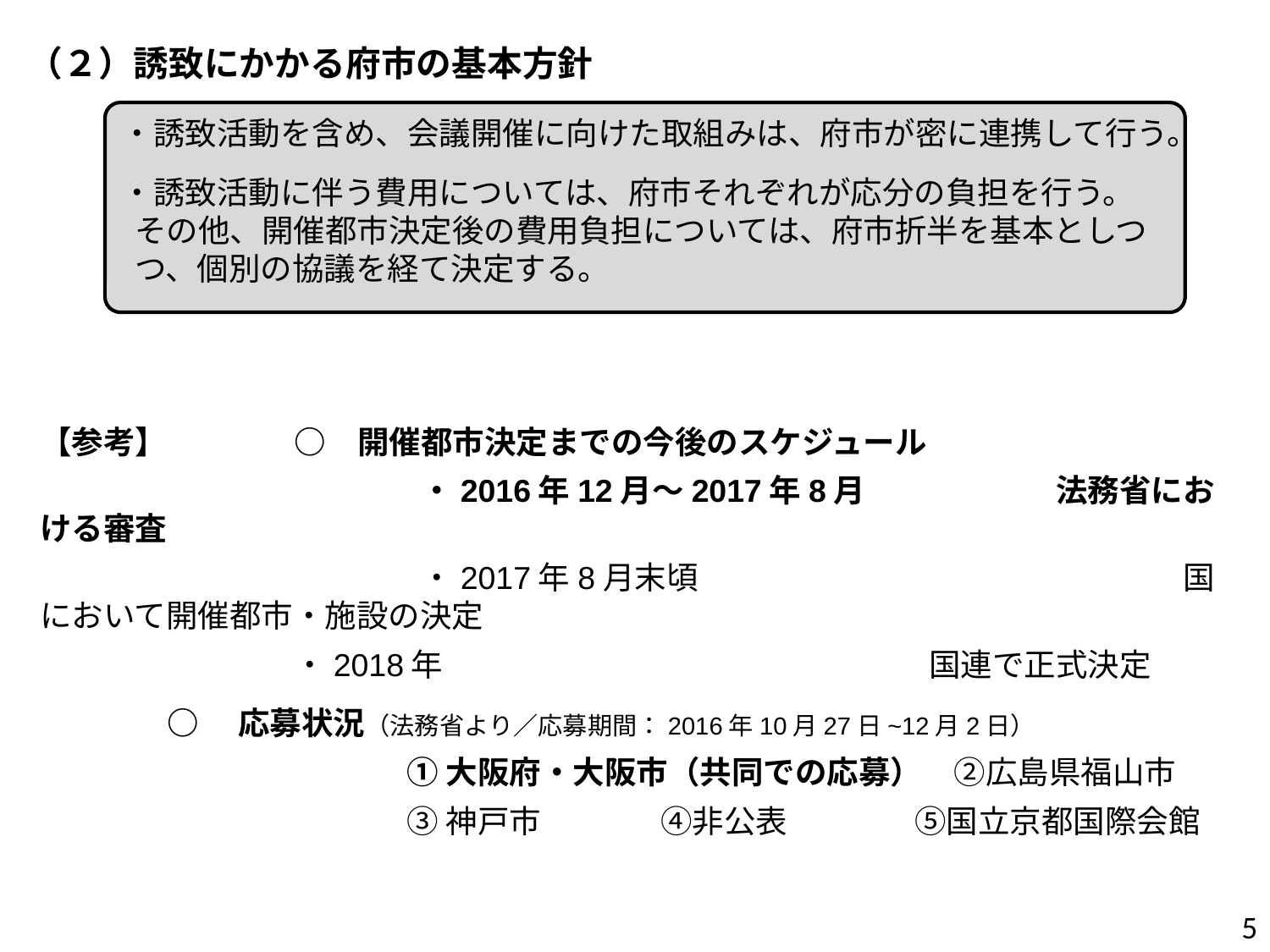

（２）誘致にかかる府市の基本方針
・誘致活動を含め、会議開催に向けた取組みは、府市が密に連携して行う。
・誘致活動に伴う費用については、府市それぞれが応分の負担を行う。
その他、開催都市決定後の費用負担については、府市折半を基本としつつ、個別の協議を経て決定する。
【参考】	○　開催都市決定までの今後のスケジュール
　　　　		・2016年12月～2017年8月　　　　	法務省における審査
　　　　		・2017年8月末頃　　　　　　　　　　　　	国において開催都市・施設の決定
		・2018年				国連で正式決定
	○　応募状況（法務省より／応募期間：2016年10月27日~12月2日）
		①大阪府・大阪市（共同での応募）　②広島県福山市
		③神戸市	④非公表　	⑤国立京都国際会館
5